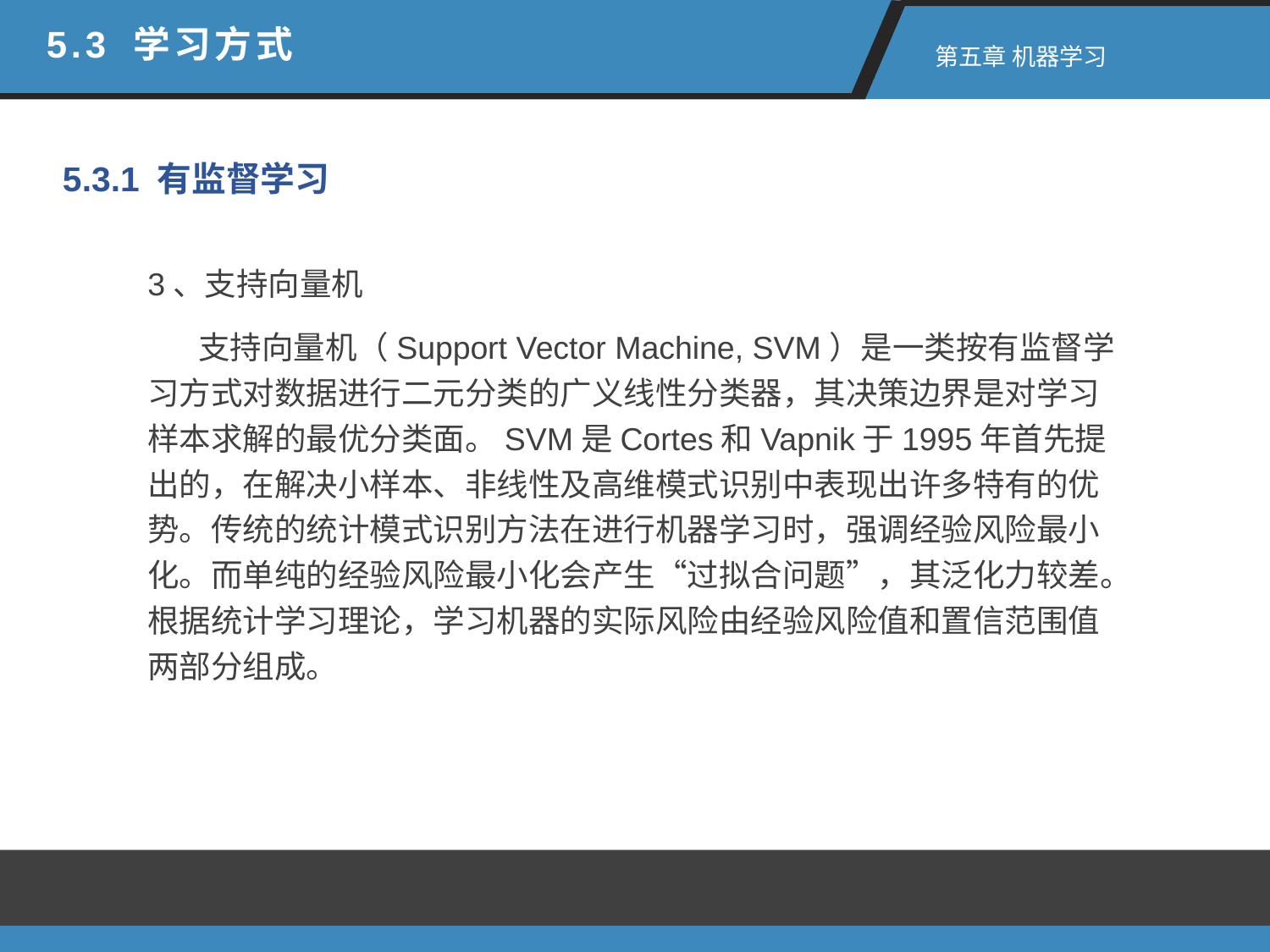

5.3 学习方式
  第五章 机器学习
5.3.1 有监督学习
3、支持向量机
      支持向量机（Support Vector Machine, SVM）是一类按有监督学习方式对数据进行二元分类的广义线性分类器，其决策边界是对学习样本求解的最优分类面。SVM是Cortes和Vapnik于1995年首先提出的，在解决小样本、非线性及高维模式识别中表现出许多特有的优势。传统的统计模式识别方法在进行机器学习时，强调经验风险最小化。而单纯的经验风险最小化会产生“过拟合问题”，其泛化力较差。根据统计学习理论，学习机器的实际风险由经验风险值和置信范围值两部分组成。